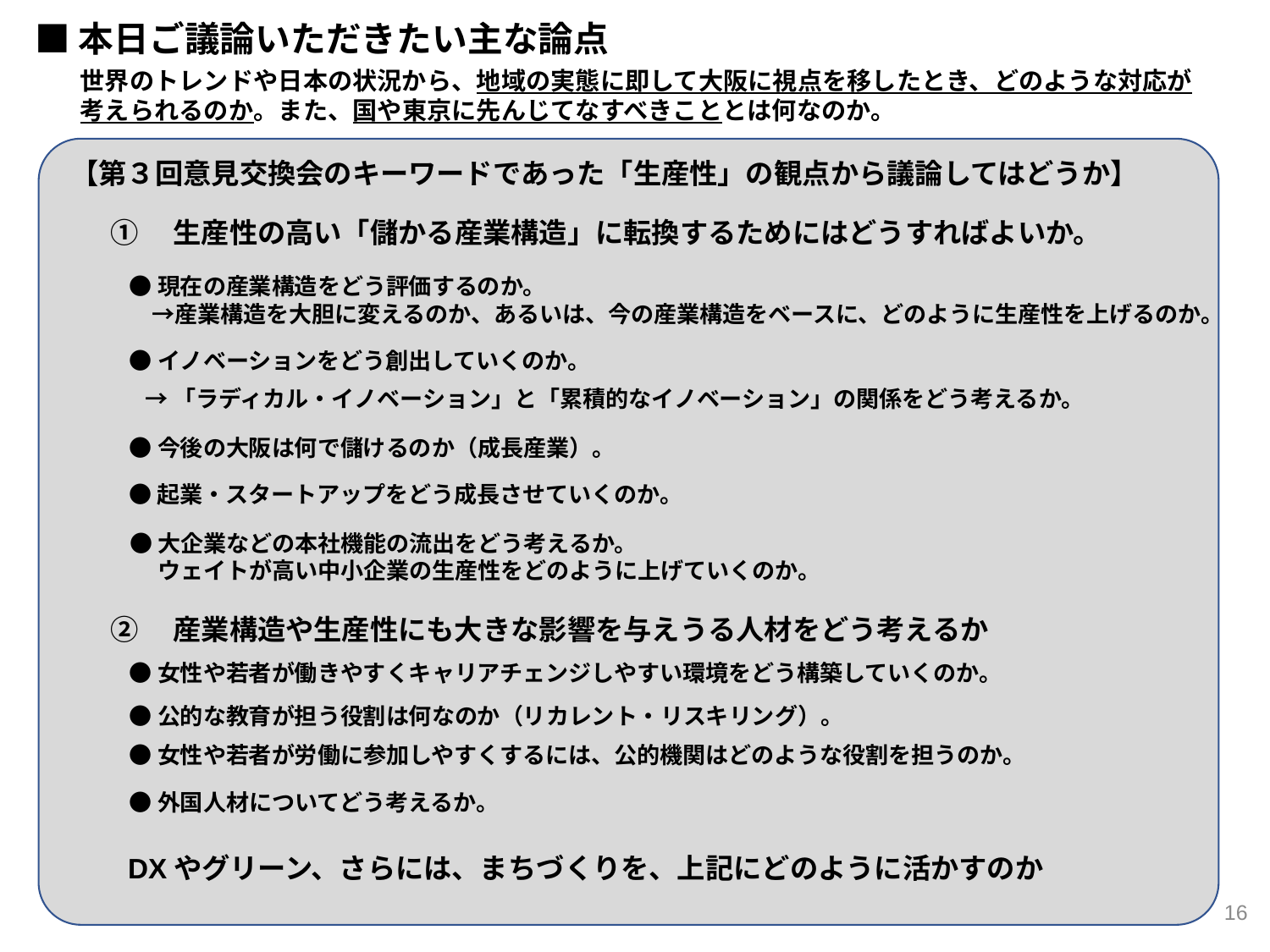

■本日ご議論いただきたい主な論点
世界のトレンドや日本の状況から、地域の実態に即して大阪に視点を移したとき、どのような対応が
考えられるのか。また、国や東京に先んじてなすべきこととは何なのか。

【第３回意見交換会のキーワードであった「生産性」の観点から議論してはどうか】
①　生産性の高い「儲かる産業構造」に転換するためにはどうすればよいか。

●現在の産業構造をどう評価するのか。
　→産業構造を大胆に変えるのか、あるいは、今の産業構造をベースに、どのように生産性を上げるのか。

●イノベーションをどう創出していくのか。
→「ラディカル・イノベーション」と「累積的なイノベーション」の関係をどう考えるか。
●今後の大阪は何で儲けるのか（成長産業）。
●起業・スタートアップをどう成長させていくのか。
●大企業などの本社機能の流出をどう考えるか。
　 ウェイトが高い中小企業の生産性をどのように上げていくのか。

②　産業構造や生産性にも大きな影響を与えうる人材をどう考えるか
●女性や若者が働きやすくキャリアチェンジしやすい環境をどう構築していくのか。
●公的な教育が担う役割は何なのか（リカレント・リスキリング）。
●女性や若者が労働に参加しやすくするには、公的機関はどのような役割を担うのか。
●外国人材についてどう考えるか。
　DXやグリーン、さらには、まちづくりを、上記にどのように活かすのか
16